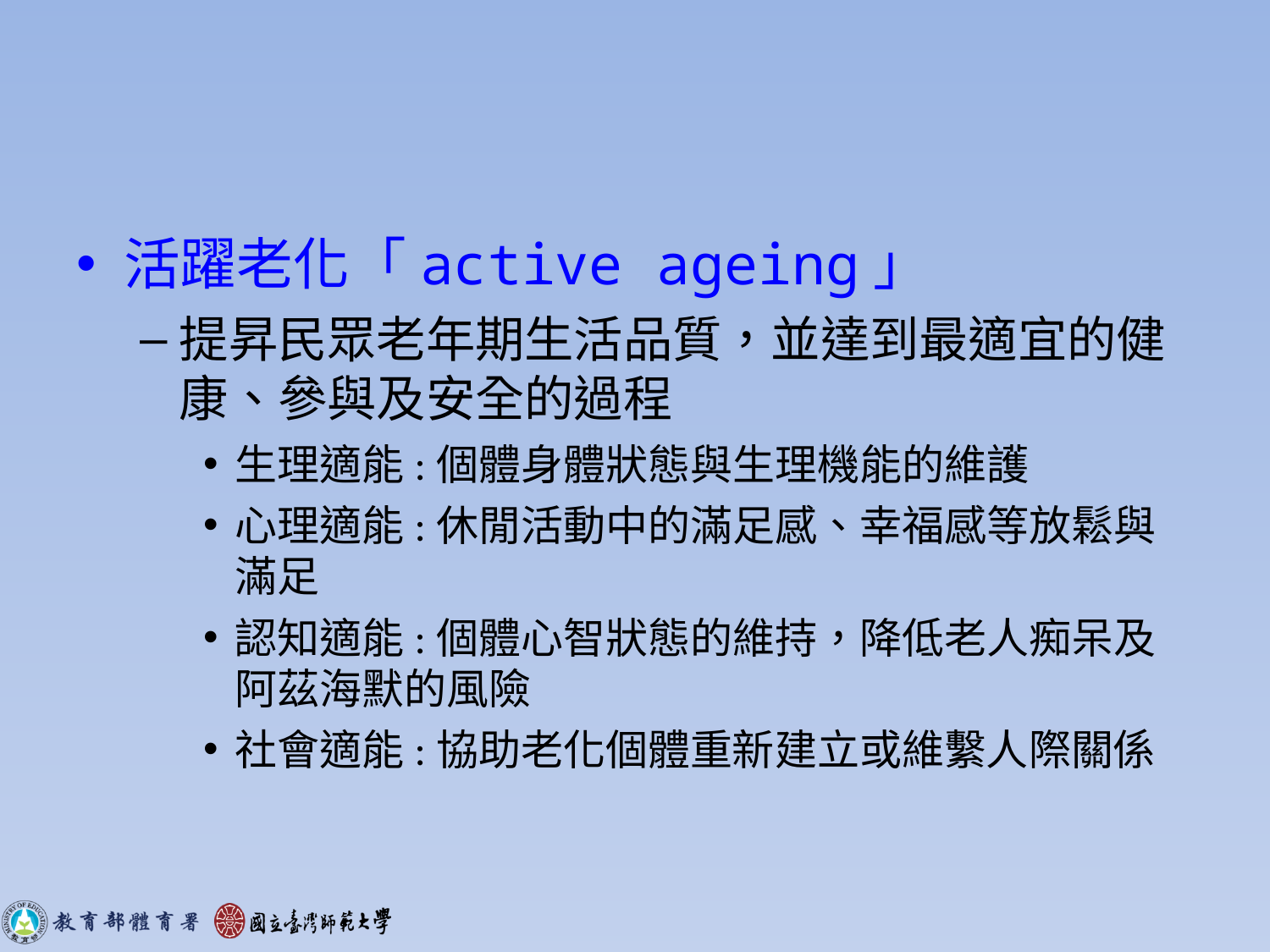

#
活躍老化「active ageing」
提昇民眾老年期生活品質，並達到最適宜的健康、參與及安全的過程
生理適能:個體身體狀態與生理機能的維護
心理適能:休閒活動中的滿足感、幸福感等放鬆與滿足
認知適能:個體心智狀態的維持，降低老人痴呆及阿茲海默的風險
社會適能:協助老化個體重新建立或維繫人際關係